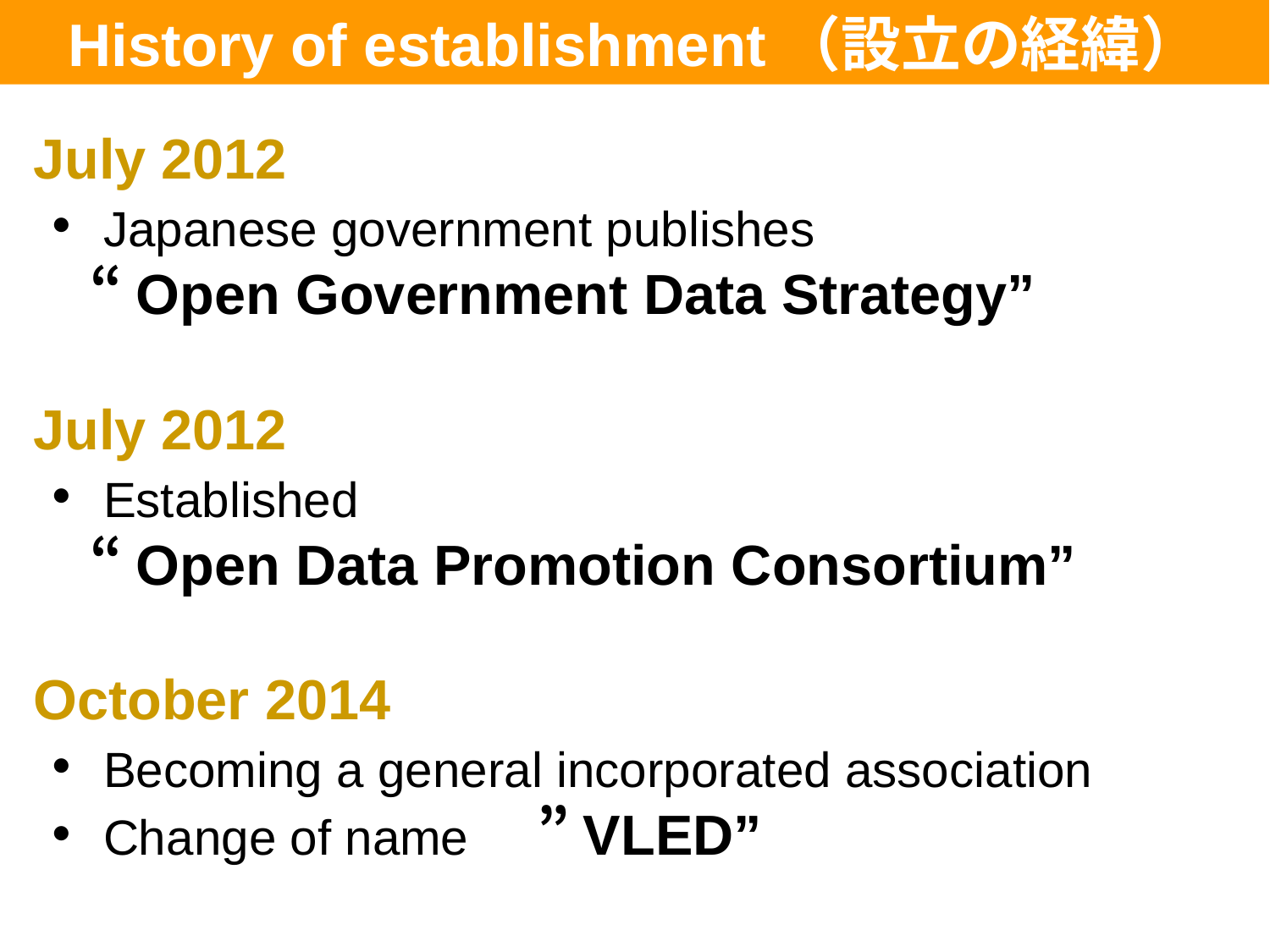

History of establishment（設立の経緯）
July 2012
・Japanese government publishes
　“Open Government Data Strategy”

July 2012
・Established
　“Open Data Promotion Consortium”

October 2014
・Becoming a general incorporated association
・Change of name　”VLED”